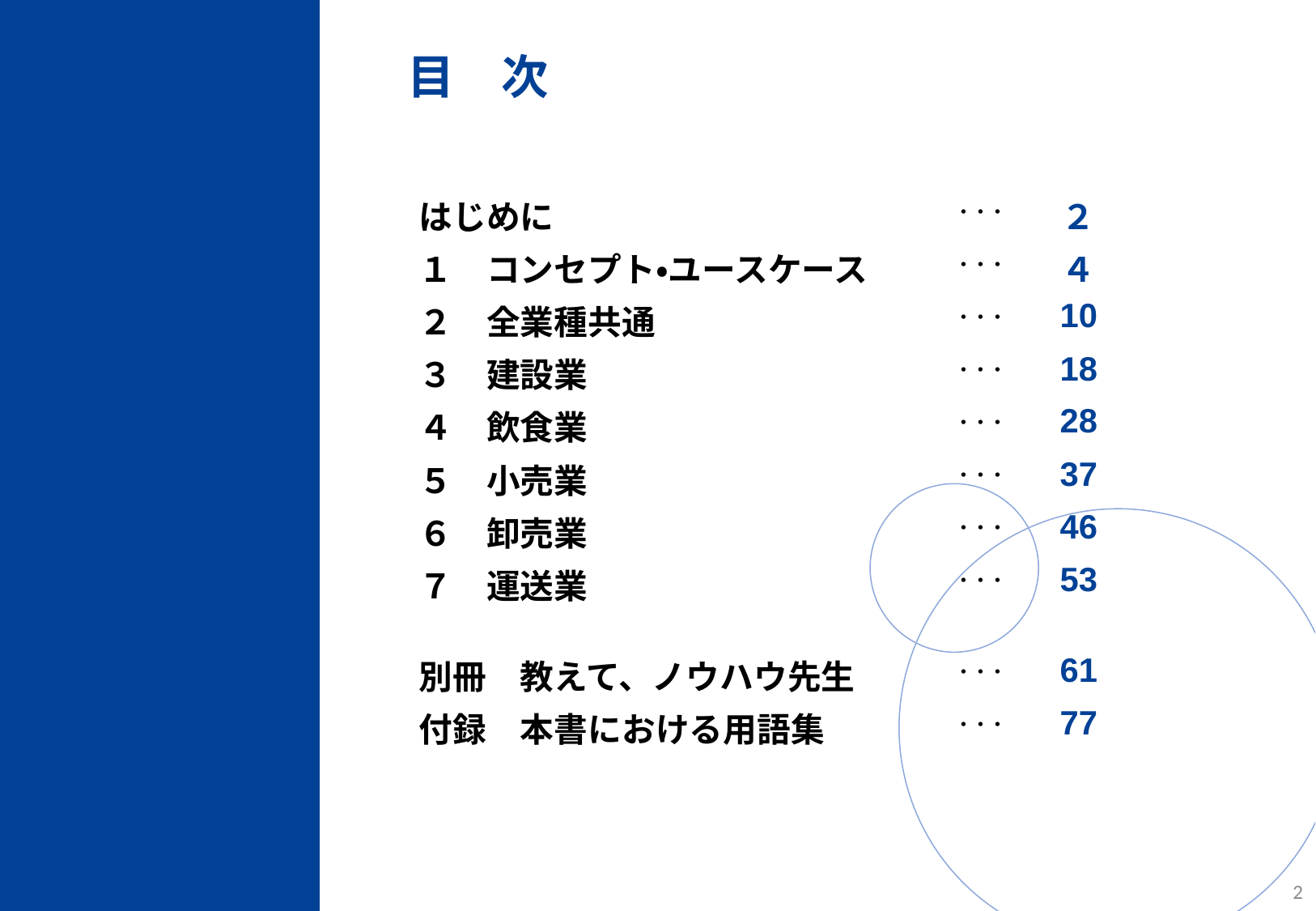

目　次
| はじめに | ・・・ | ２ |
| --- | --- | --- |
| １　コンセプト・ユースケース | ・・・ | ４ |
| ２　全業種共通 | ・・・ | 10 |
| ３　建設業 | ・・・ | 18 |
| ４　飲食業 | ・・・ | 28 |
| ５　小売業 | ・・・ | 37 |
| ６　卸売業 | ・・・ | 46 |
| ７　運送業 | ・・・ | 53 |
|  |  |  |
| 別冊　教えて、ノウハウ先生 | ・・・ | 61 |
| 付録　本書における用語集 | ・・・ | 77 |
2